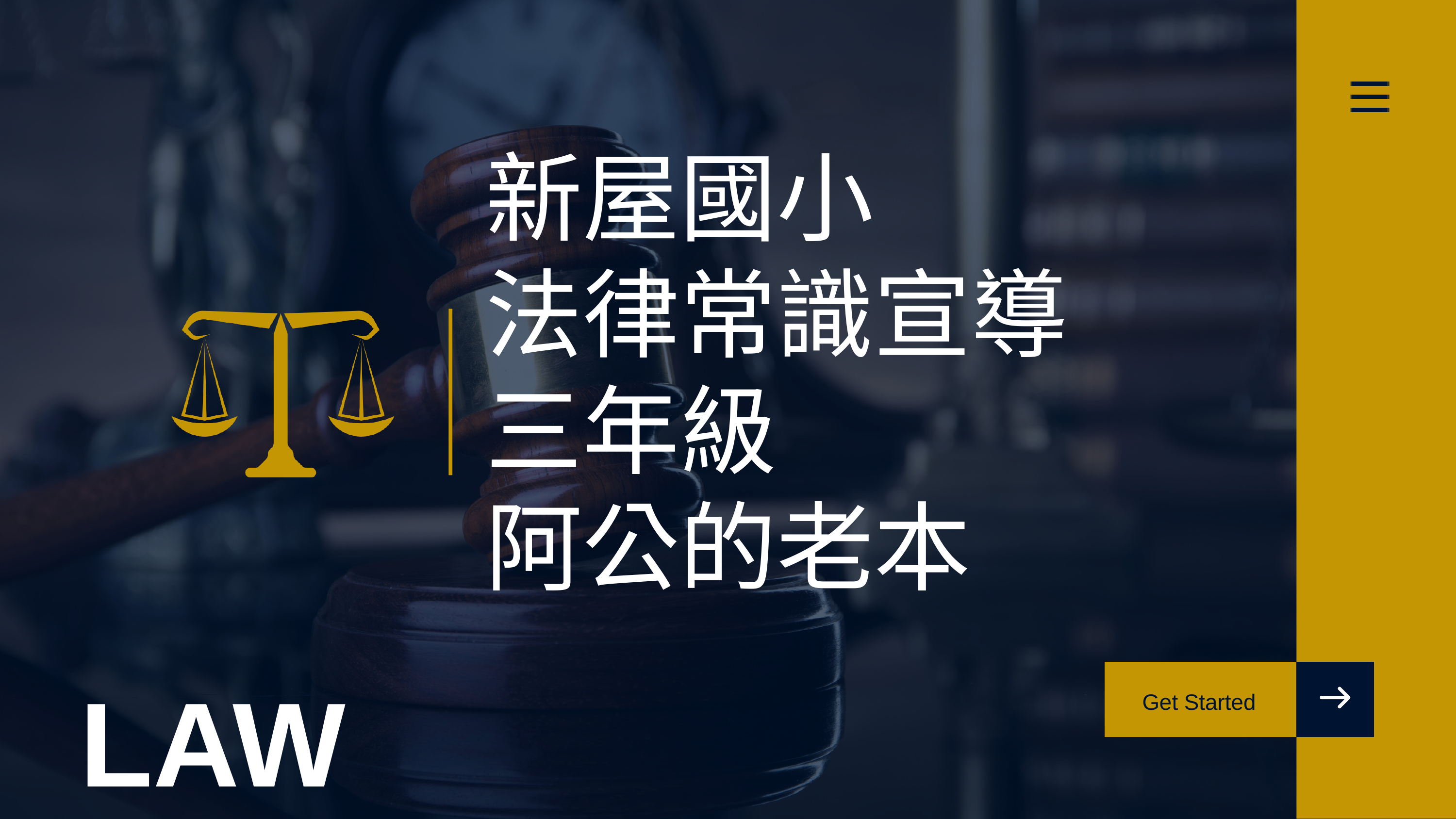

新屋國小
法律常識宣導
三年級
阿公的老本

LAW
Get Started